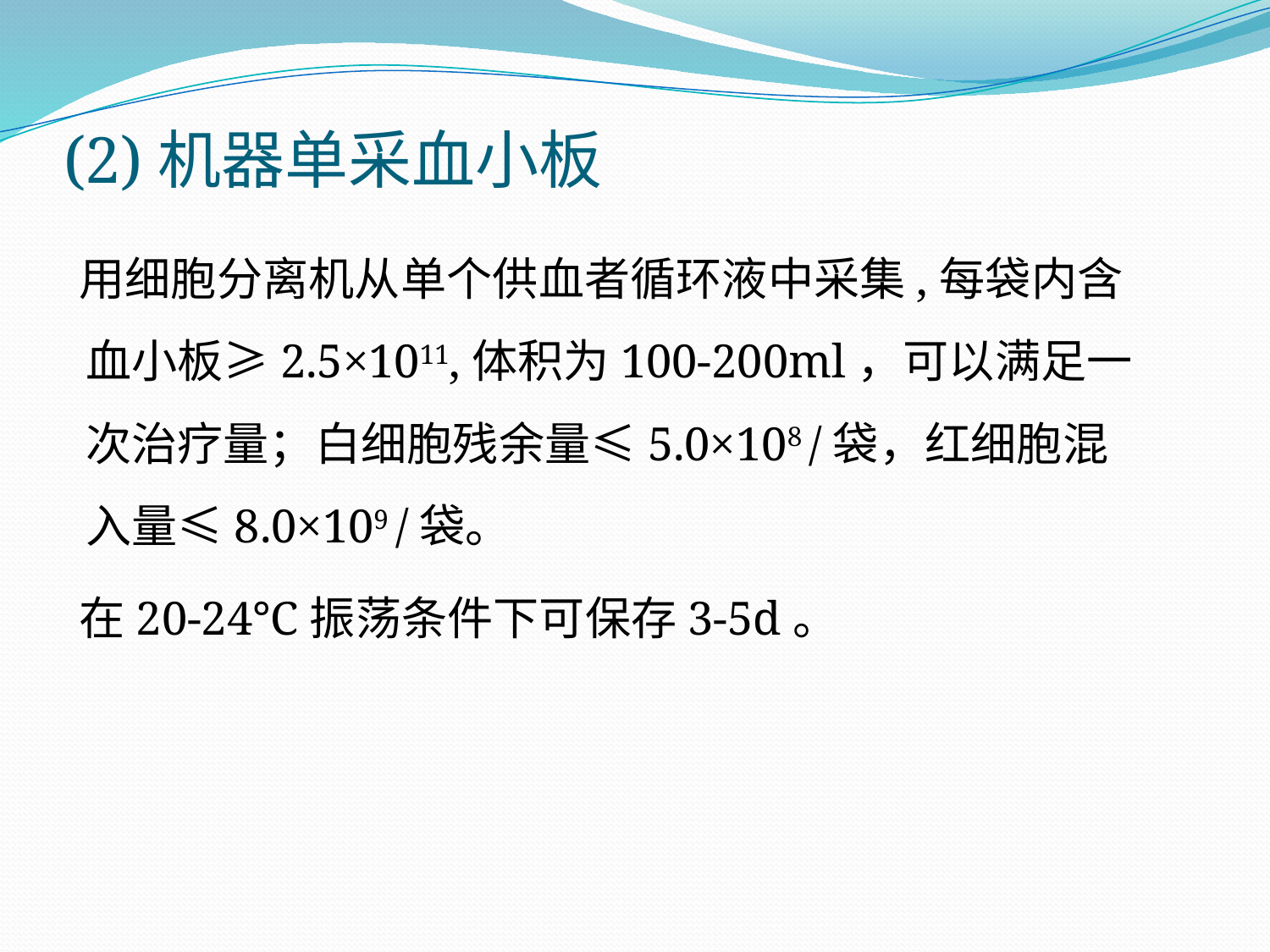

# (2)机器单采血小板
  用细胞分离机从单个供血者循环液中采集,每袋内含血小板≥2.5×1011,体积为100-200ml，可以满足一次治疗量；白细胞残余量≤5.0×108 /袋，红细胞混入量≤8.0×109 /袋。
  在20-24℃振荡条件下可保存3-5d。